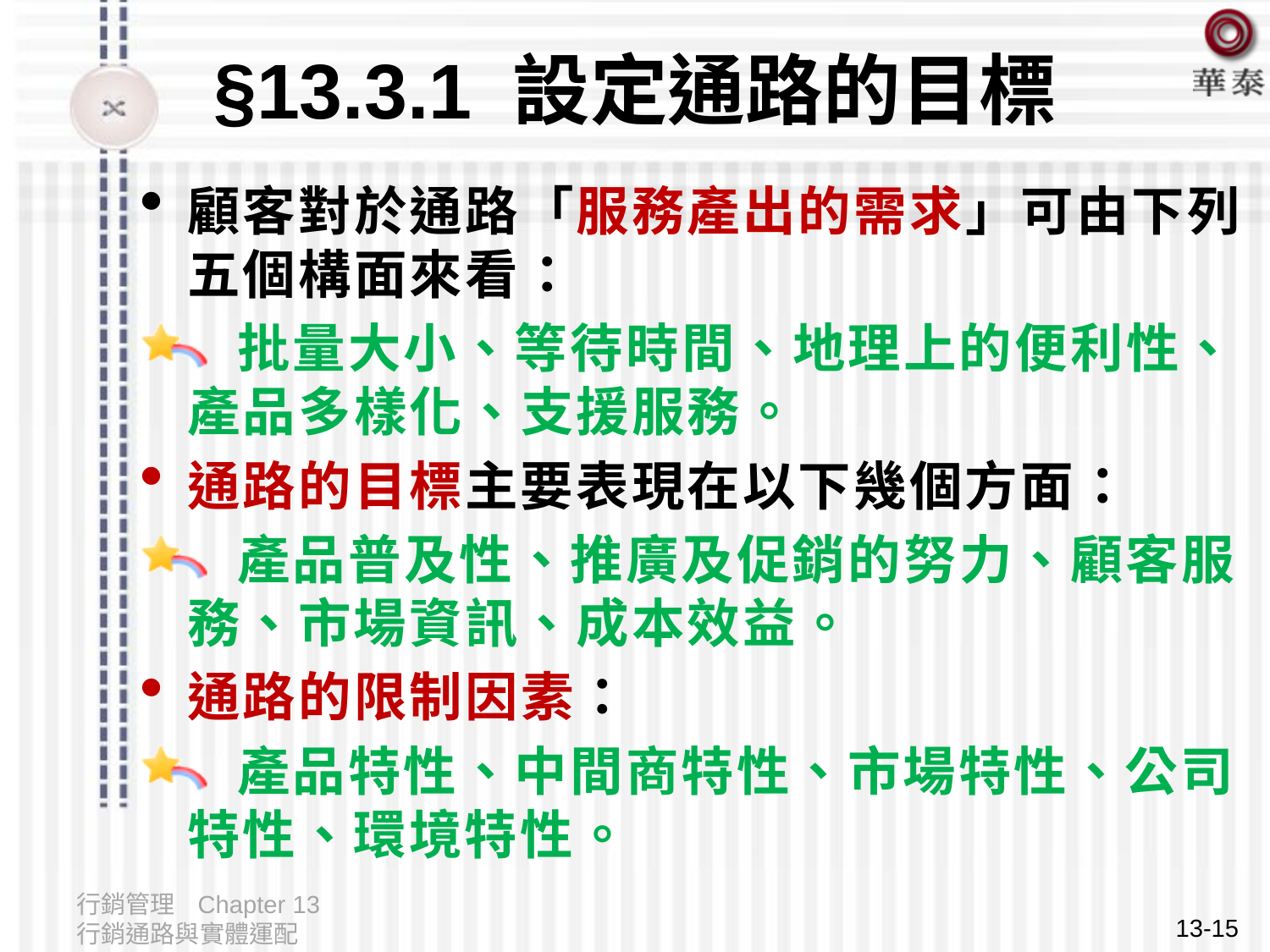

# §13.3.1 設定通路的目標
顧客對於通路「服務產出的需求」可由下列五個構面來看：
 批量大小、等待時間、地理上的便利性、產品多樣化、支援服務。
通路的目標主要表現在以下幾個方面：
 產品普及性、推廣及促銷的努力、顧客服務、市場資訊、成本效益。
通路的限制因素：
 產品特性、中間商特性、市場特性、公司特性、環境特性。
行銷管理   Chapter 13   行銷通路與實體運配
13-15